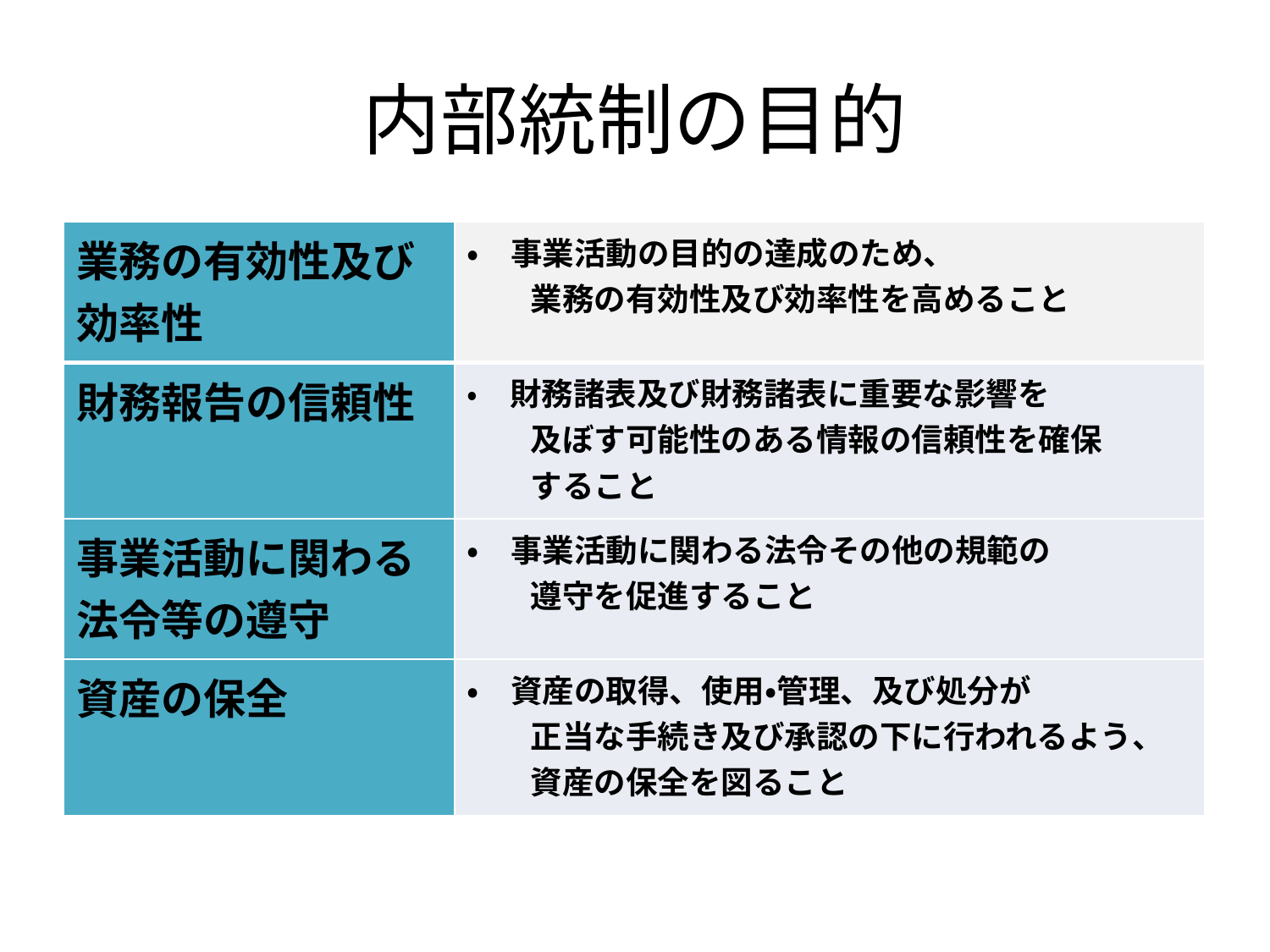

# 内部統制の目的
| 業務の有効性及び効率性 | ・　事業活動の目的の達成のため、 　　業務の有効性及び効率性を高めること |
| --- | --- |
| 財務報告の信頼性 | ・　財務諸表及び財務諸表に重要な影響を 　　及ぼす可能性のある情報の信頼性を確保 　　すること |
| 事業活動に関わる法令等の遵守 | ・　事業活動に関わる法令その他の規範の 　　遵守を促進すること |
| 資産の保全 | ・　資産の取得、使用・管理、及び処分が 　　正当な手続き及び承認の下に行われるよう、 　　資産の保全を図ること |